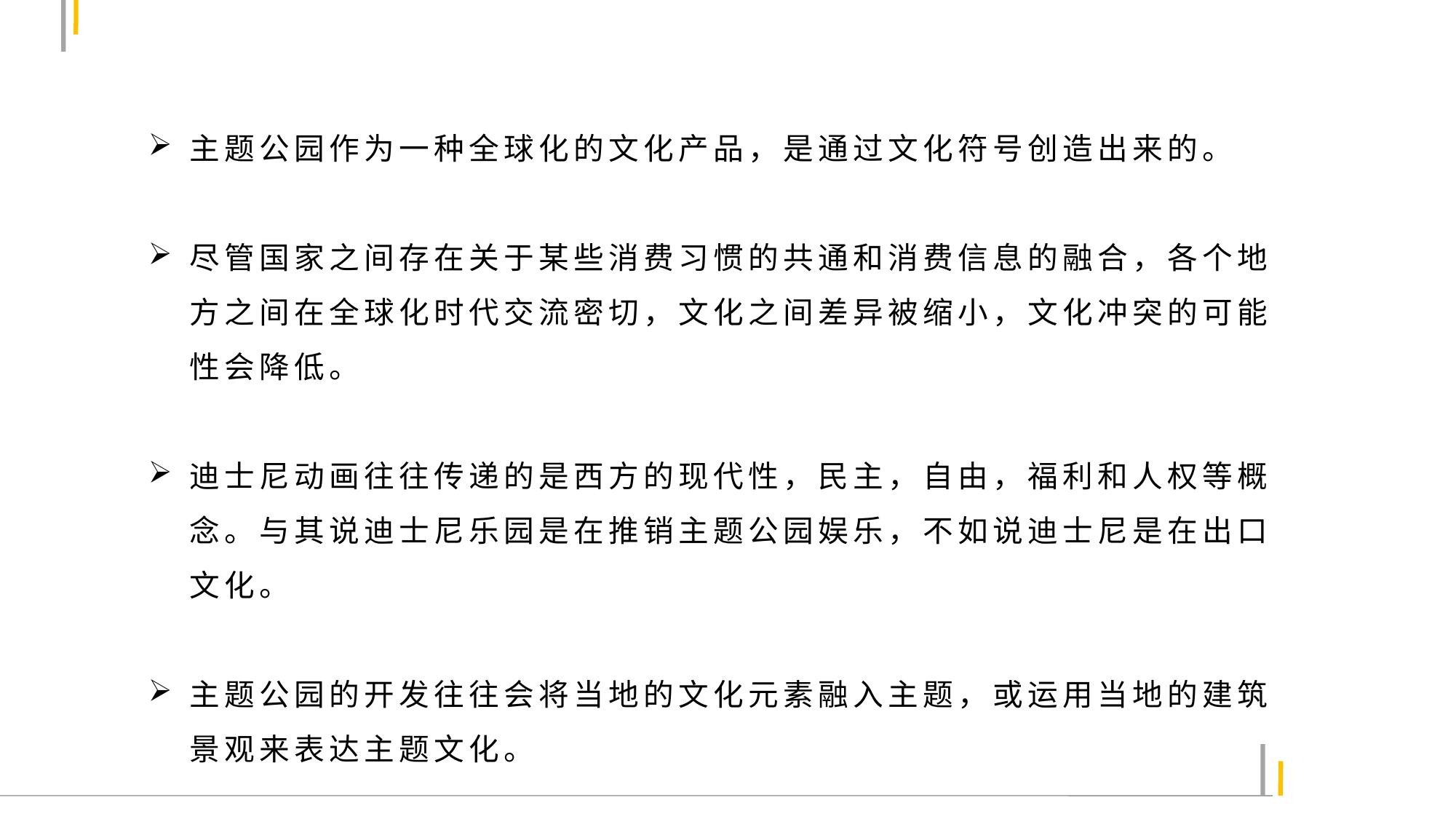

主题公园作为一种全球化的文化产品，是通过文化符号创造出来的。

尽管国家之间存在关于某些消费习惯的共通和消费信息的融合，各个地方之间在全球化时代交流密切，文化之间差异被缩小，文化冲突的可能性会降低。

迪士尼动画往往传递的是西方的现代性，民主，自由，福利和人权等概念。与其说迪士尼乐园是在推销主题公园娱乐，不如说迪士尼是在出口文化。

主题公园的开发往往会将当地的文化元素融入主题，或运用当地的建筑景观来表达主题文化。